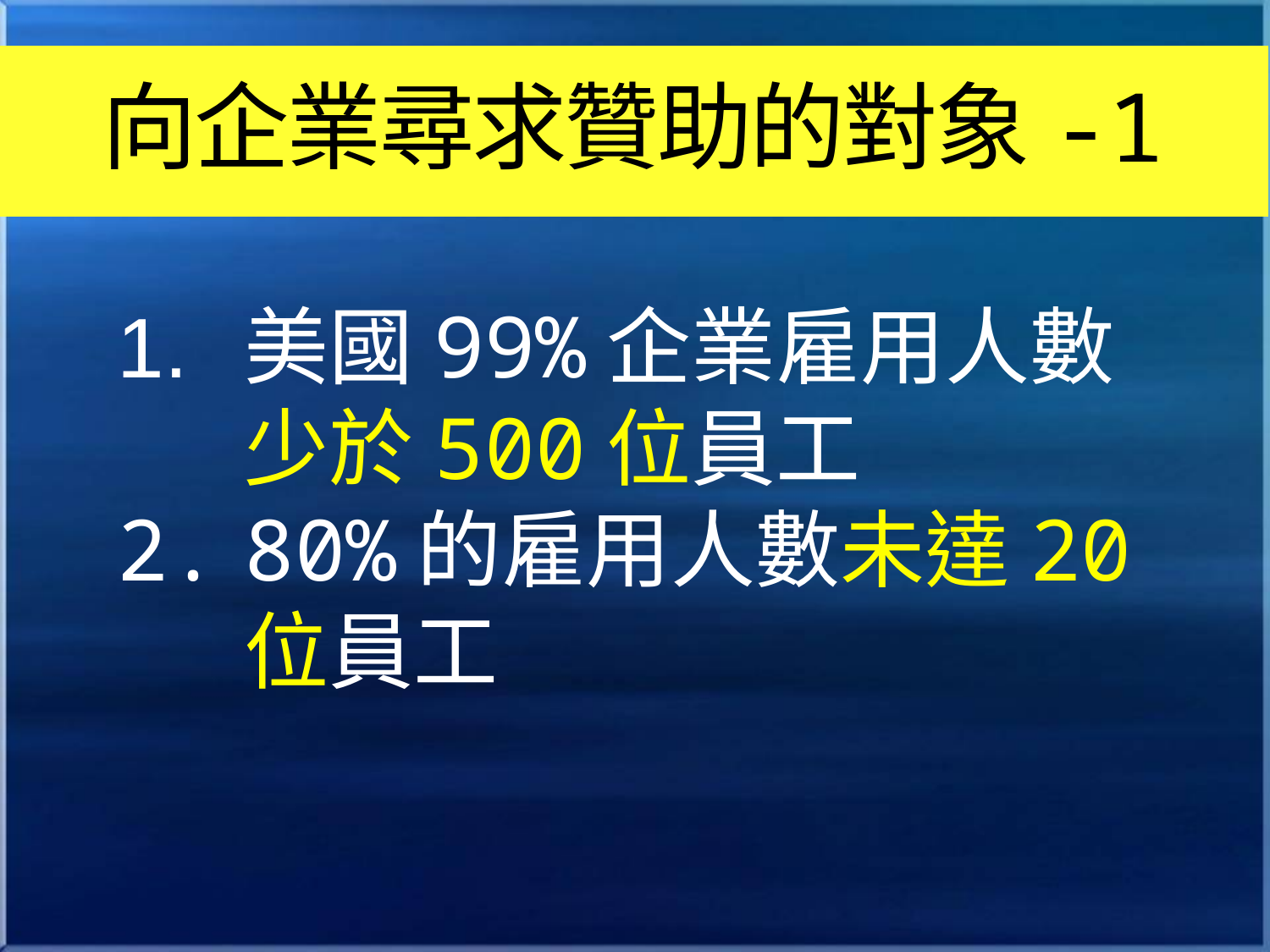

向企業尋求贊助的對象-1
美國99%企業雇用人數少於500位員工
80%的雇用人數未達20位員工